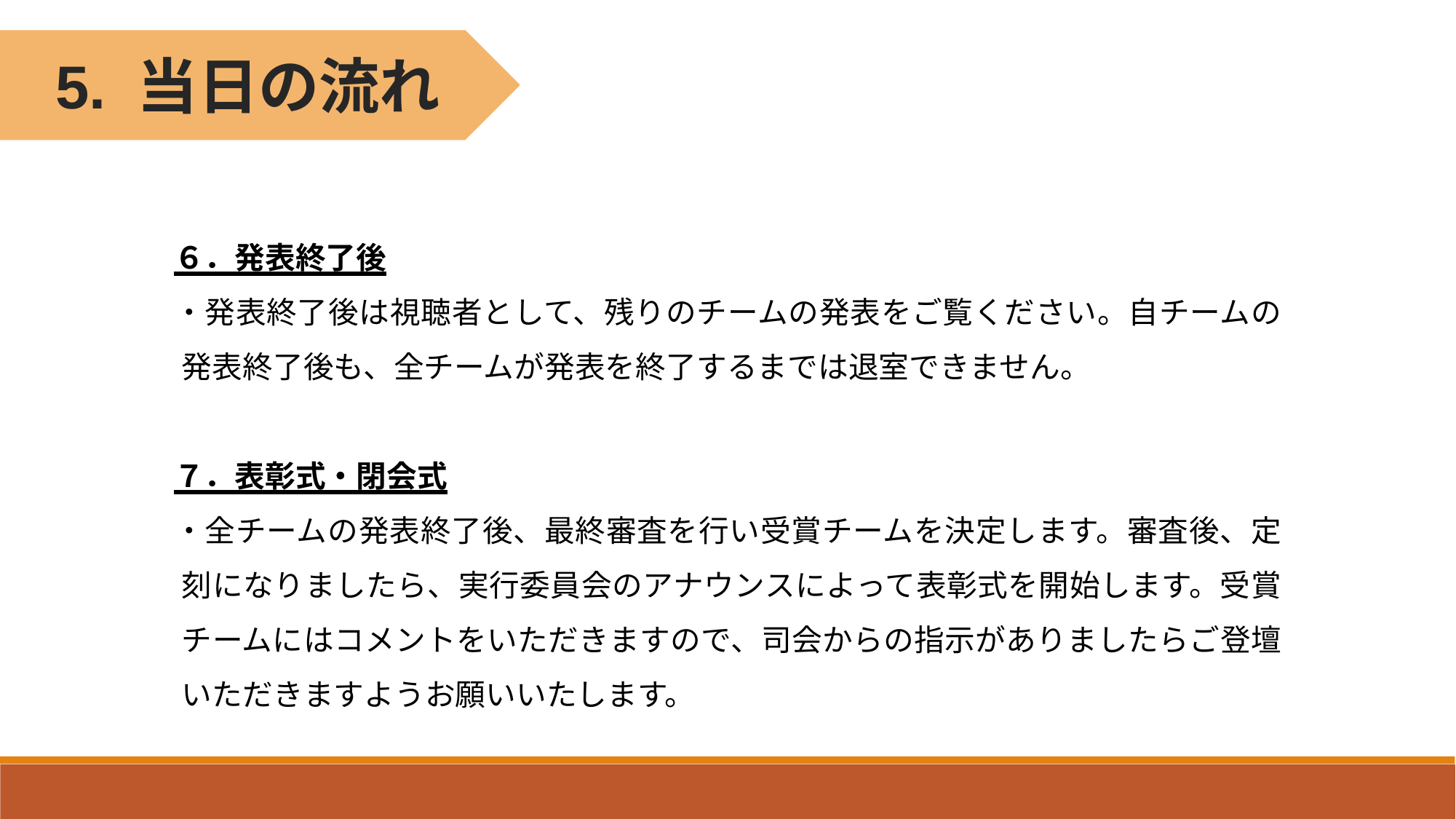

5. 当日の流れ
６．発表終了後
・発表終了後は視聴者として、残りのチームの発表をご覧ください。自チームの発表終了後も、全チームが発表を終了するまでは退室できません。

７．表彰式・閉会式
・全チームの発表終了後、最終審査を行い受賞チームを決定します。審査後、定刻になりましたら、実行委員会のアナウンスによって表彰式を開始します。受賞チームにはコメントをいただきますので、司会からの指示がありましたらご登壇いただきますようお願いいたします。